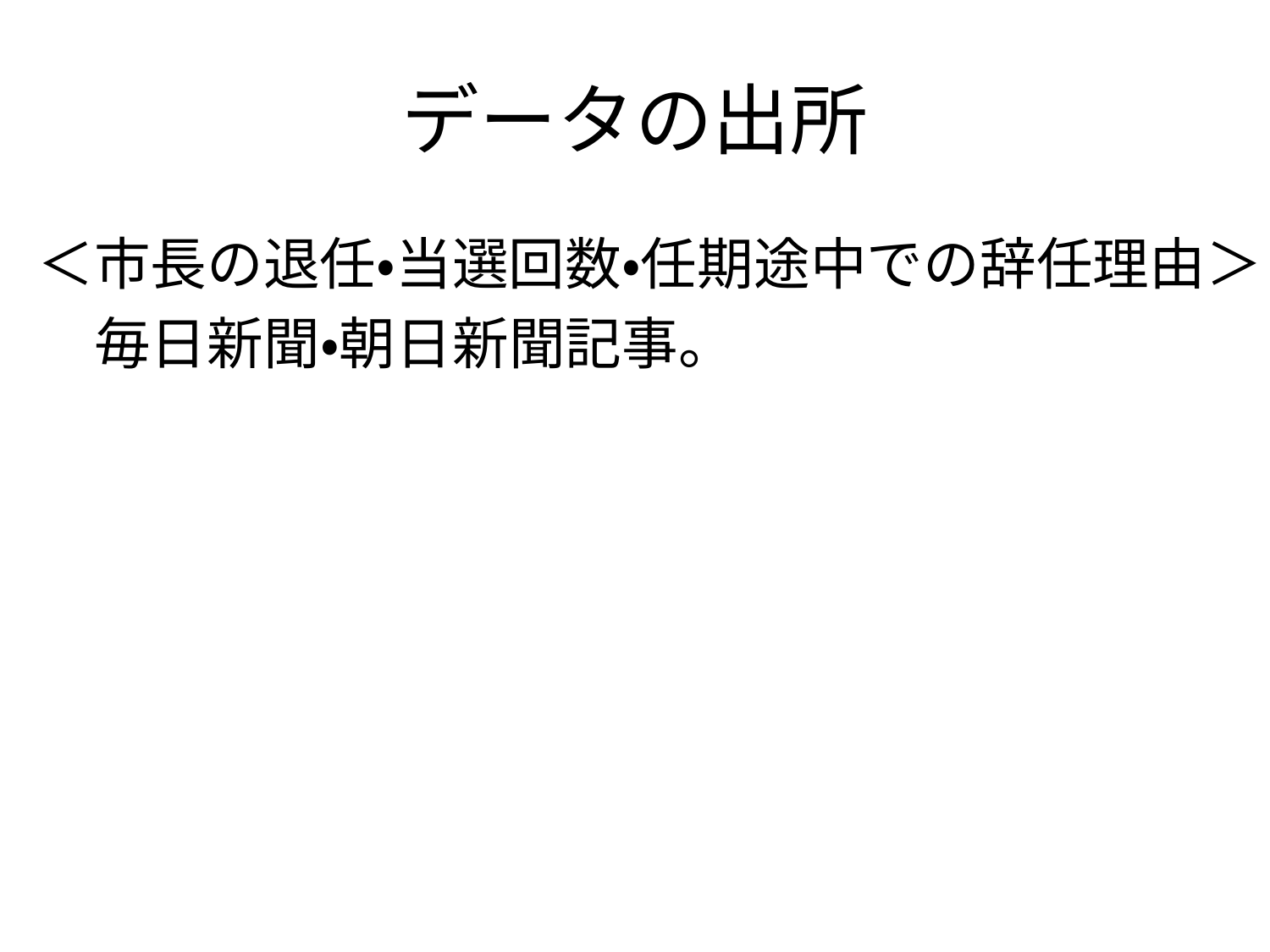

# データの出所
＜市長の退任・当選回数・任期途中での辞任理由＞
　毎日新聞・朝日新聞記事。